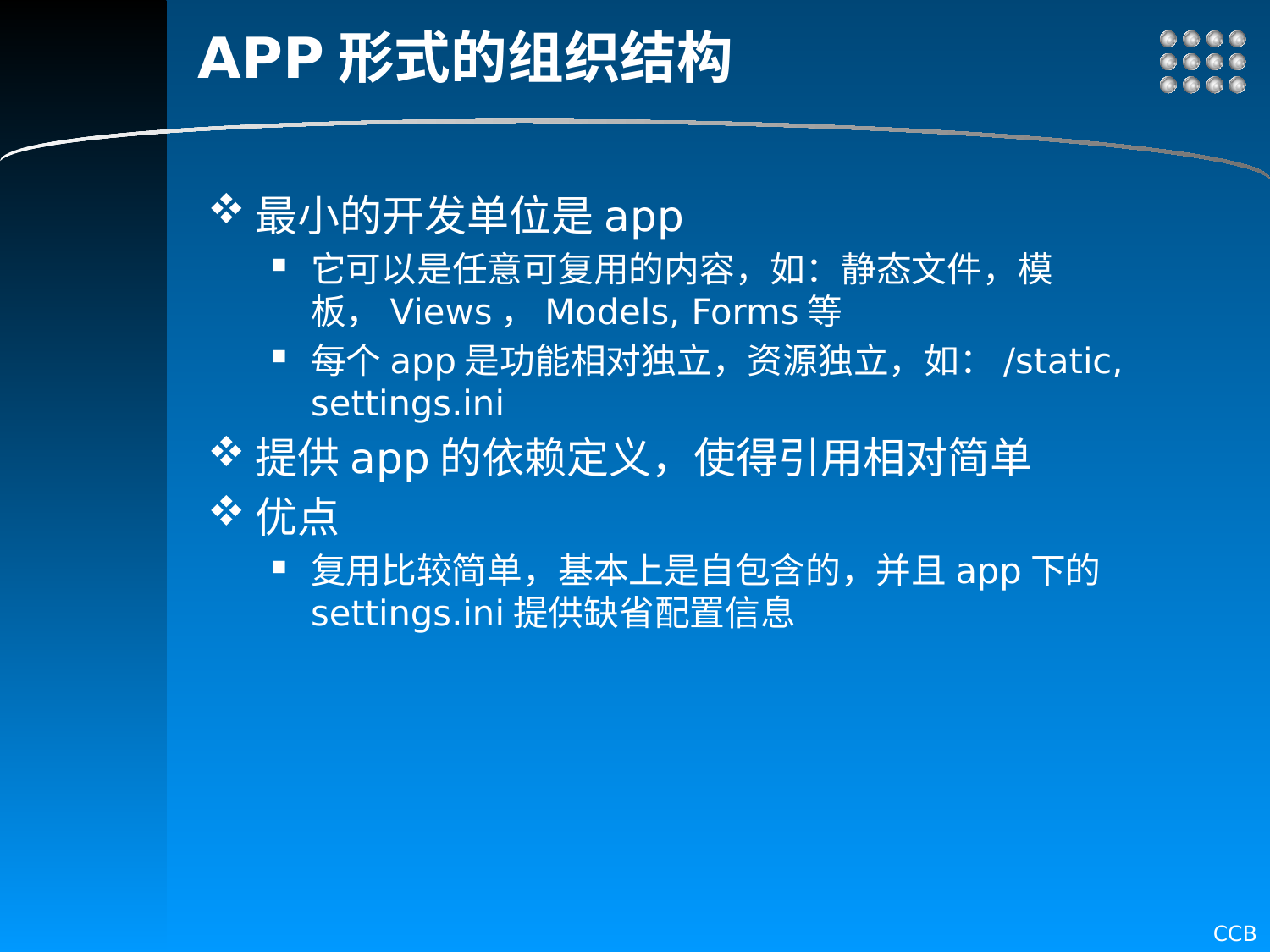

# APP形式的组织结构
最小的开发单位是app
它可以是任意可复用的内容，如：静态文件，模板，Views，Models, Forms等
每个app是功能相对独立，资源独立，如：/static, settings.ini
提供app的依赖定义，使得引用相对简单
优点
复用比较简单，基本上是自包含的，并且app下的settings.ini提供缺省配置信息